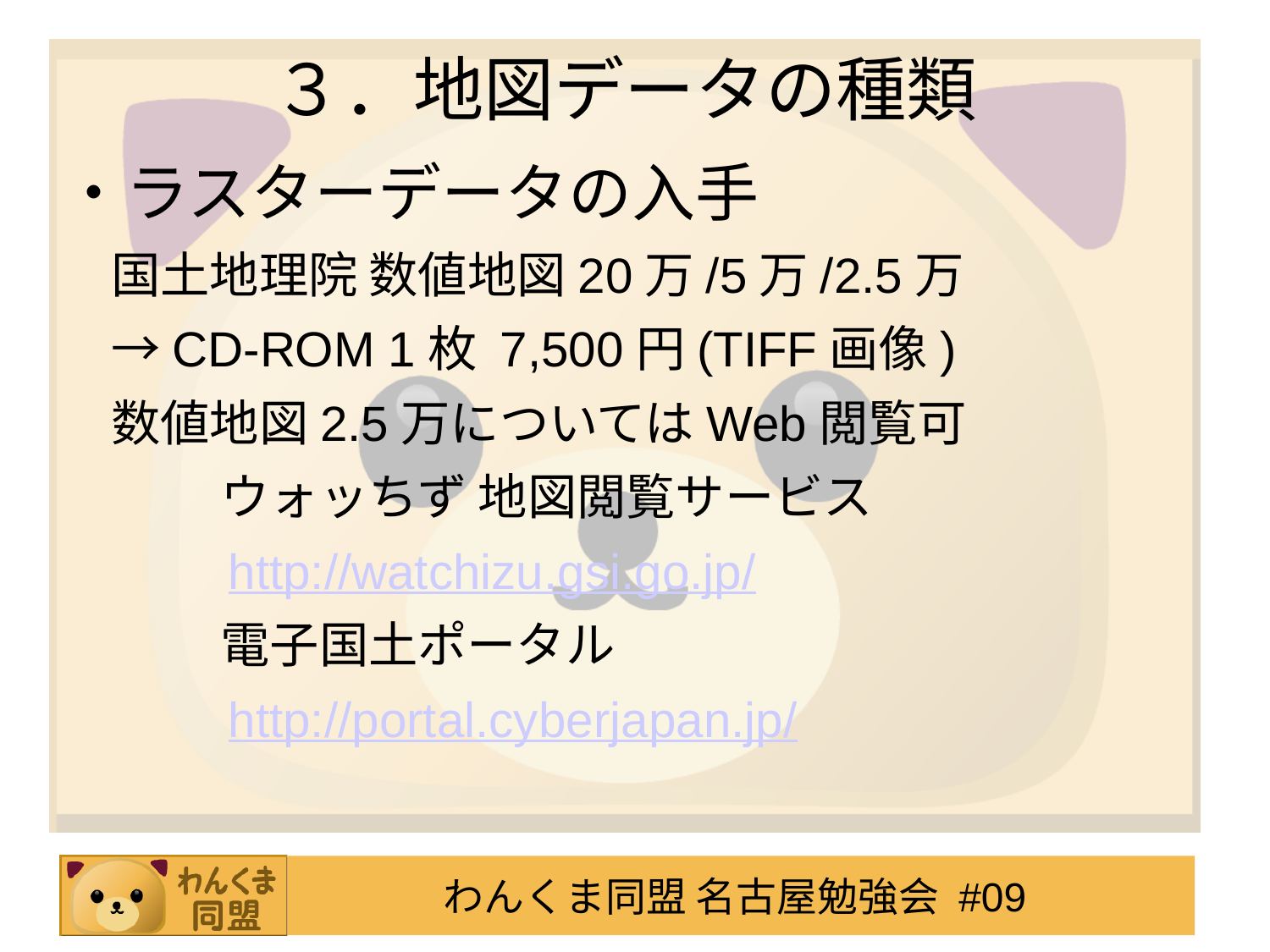

# ３．地図データの種類
・ラスターデータの入手
　国土地理院 数値地図20万/5万/2.5万
　→CD-ROM 1枚 7,500円(TIFF画像)
　数値地図2.5万についてはWeb閲覧可
　　　　　ウォッちず 地図閲覧サービス
　　　　　http://watchizu.gsi.go.jp/
　　　　　電子国土ポータル
　　　　　http://portal.cyberjapan.jp/